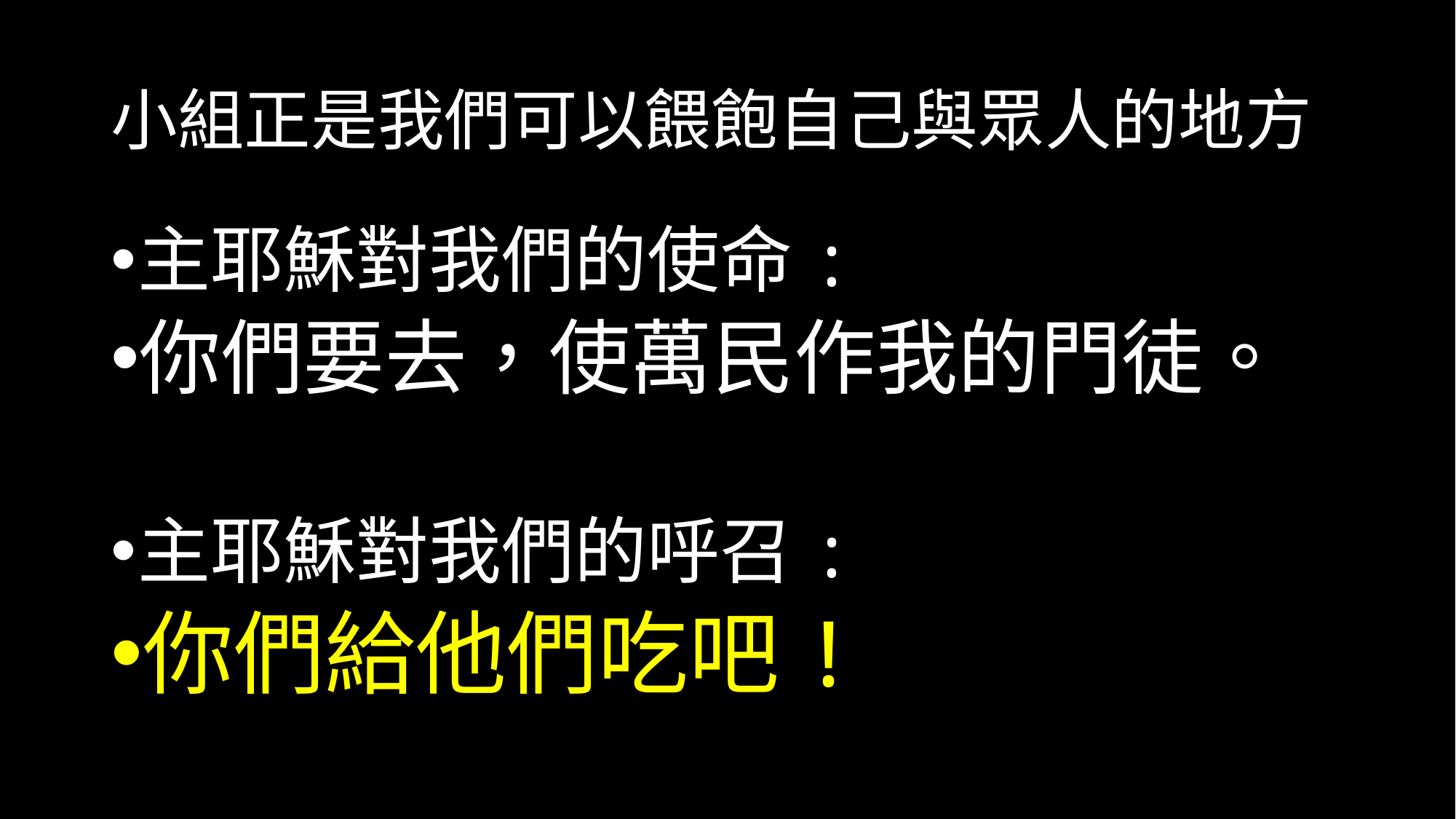

# 小組正是我們可以餵飽自己與眾人的地方
主耶穌對我們的使命:
你們要去，使萬民作我的門徒。

主耶穌對我們的呼召:
你們給他們吃吧!